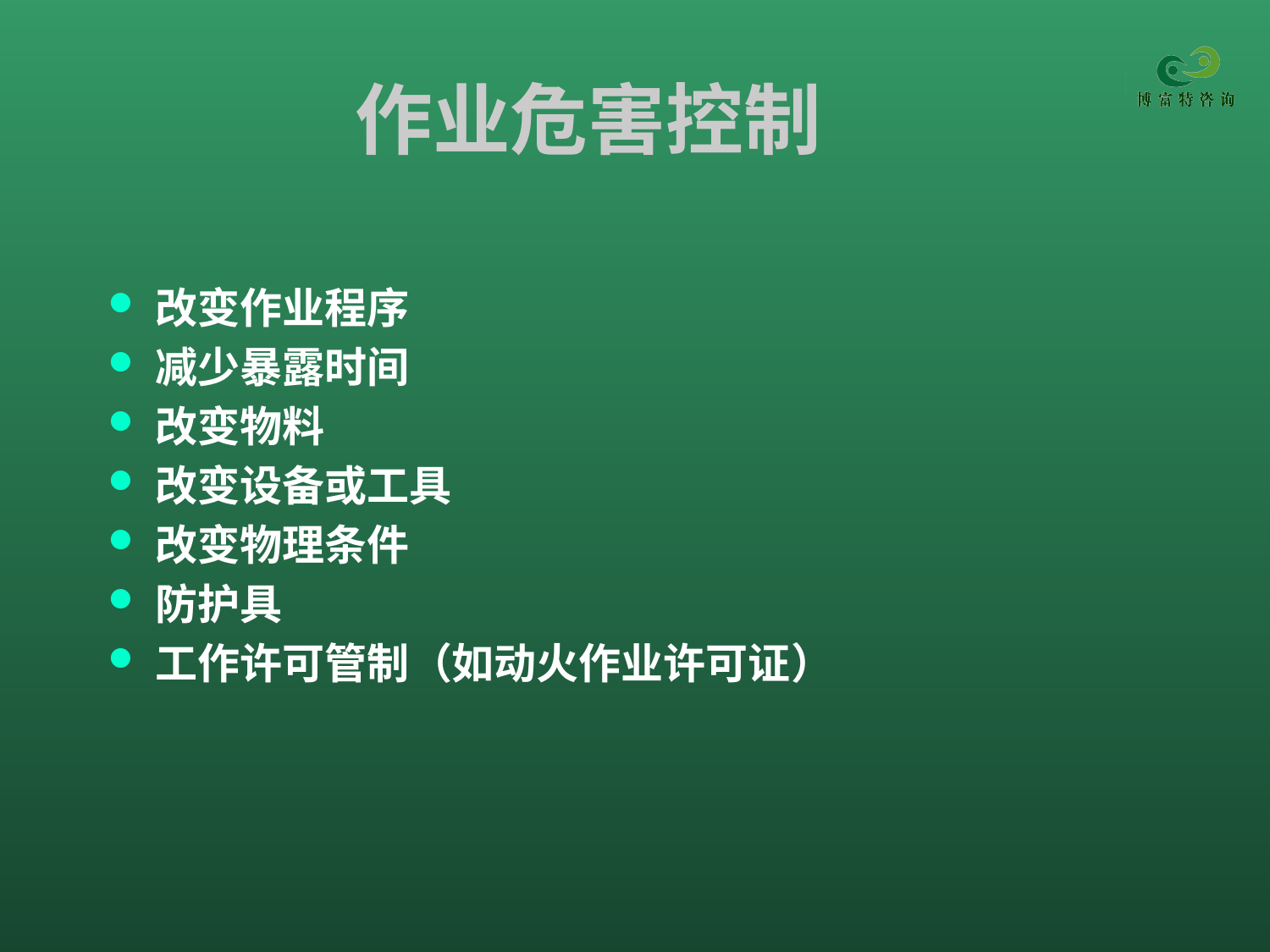

# 作业危害控制
改变作业程序
减少暴露时间
改变物料
改变设备或工具
改变物理条件
防护具
工作许可管制（如动火作业许可证）